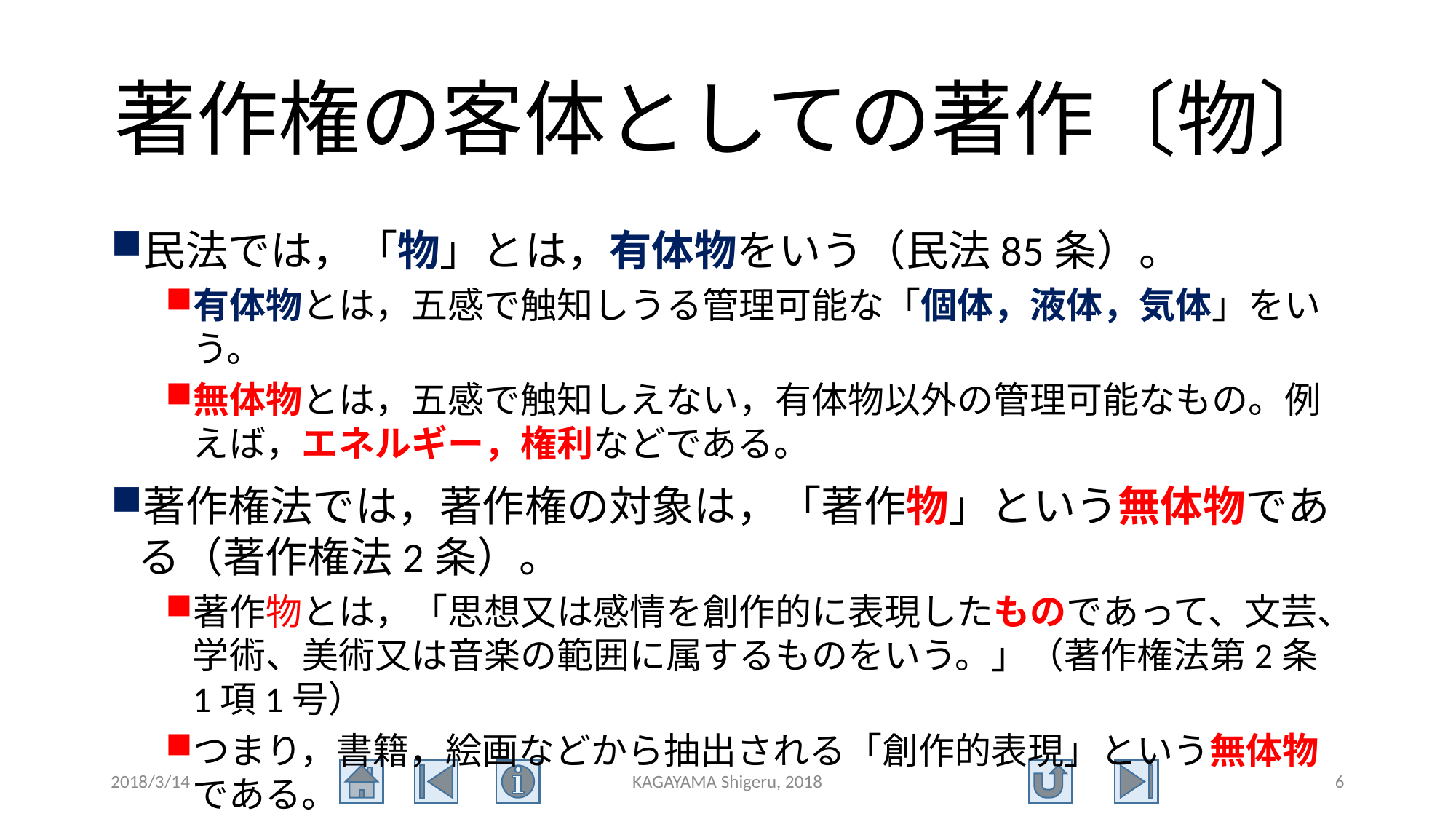

# 著作権の客体としての著作〔物〕
民法では，「物」とは，有体物をいう（民法85条）。
有体物とは，五感で触知しうる管理可能な「個体，液体，気体」をいう。
無体物とは，五感で触知しえない，有体物以外の管理可能なもの。例えば，エネルギー，権利などである。
著作権法では，著作権の対象は，「著作物」という無体物である（著作権法2条）。
著作物とは，「思想又は感情を創作的に表現したものであって、文芸、学術、美術又は音楽の範囲に属するものをいう。」（著作権法第2条1項1号）
つまり，書籍，絵画などから抽出される「創作的表現」という無体物である。
2018/3/14
KAGAYAMA Shigeru, 2018
6